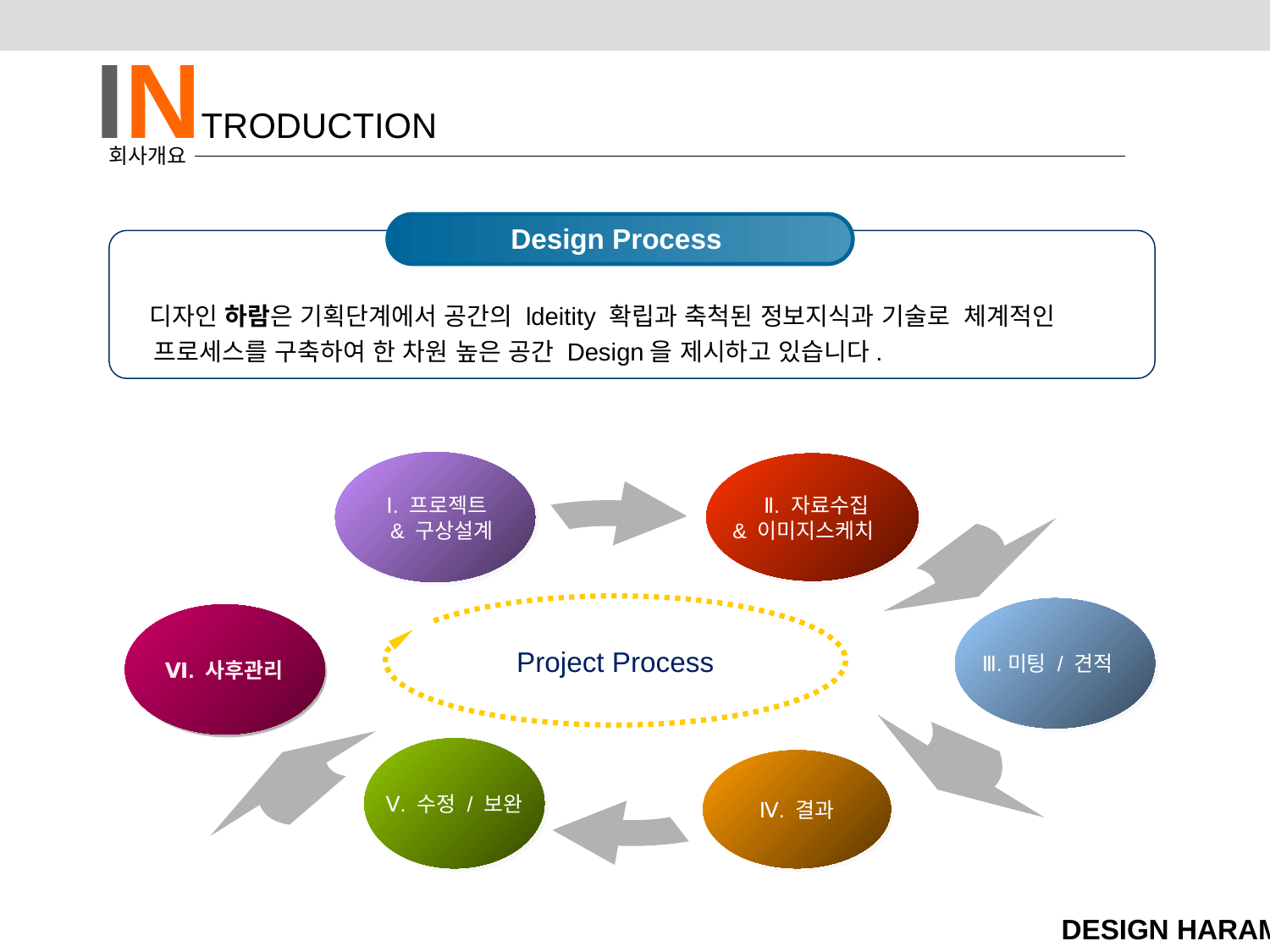

INTRODUCTION
 회사개요
Design Process
   디자인 하람은 기획단계에서 공간의 ldeitity 확립과 축척된 정보지식과 기술로  체계적인
   프로세스를 구축하여 한 차원 높은 공간 Design을 제시하고 있습니다.

Ⅰ. 프로젝트
     & 구상설계
Ⅱ. 자료수집
& 이미지스케치

Ⅲ.미팅 / 견적
Project Process
Ⅵ. 사후관리

Ⅴ. 수정 / 보완
Ⅳ. 결과
design HARAM